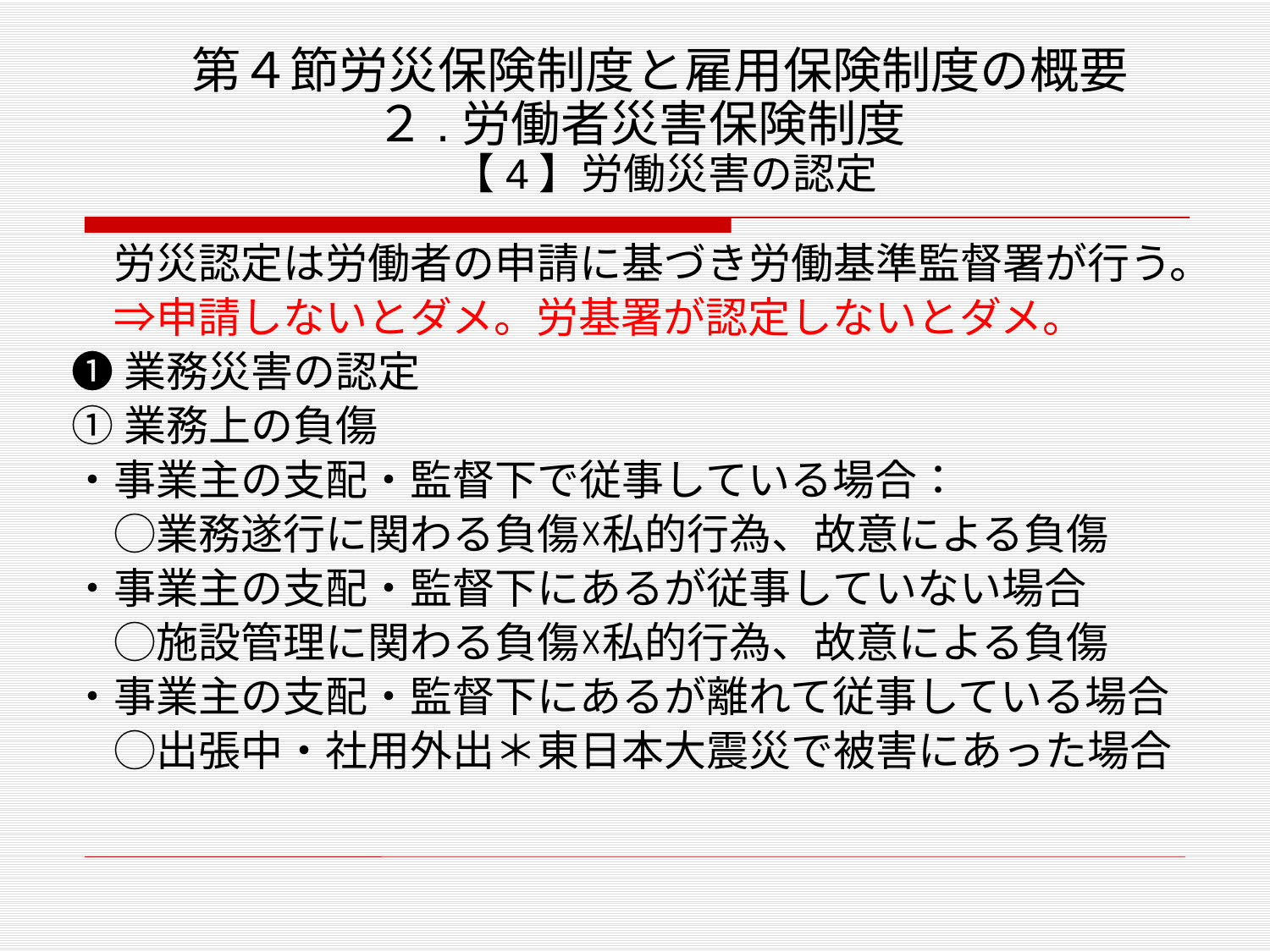

# 第４節労災保険制度と雇用保険制度の概要 ２.労働者災害保険制度　 【4】労働災害の認定
　労災認定は労働者の申請に基づき労働基準監督署が行う。
　⇒申請しないとダメ。労基署が認定しないとダメ。
❶業務災害の認定
①業務上の負傷
・事業主の支配・監督下で従事している場合：
　◯業務遂行に関わる負傷☓私的行為、故意による負傷
・事業主の支配・監督下にあるが従事していない場合
　◯施設管理に関わる負傷☓私的行為、故意による負傷
・事業主の支配・監督下にあるが離れて従事している場合
　◯出張中・社用外出＊東日本大震災で被害にあった場合